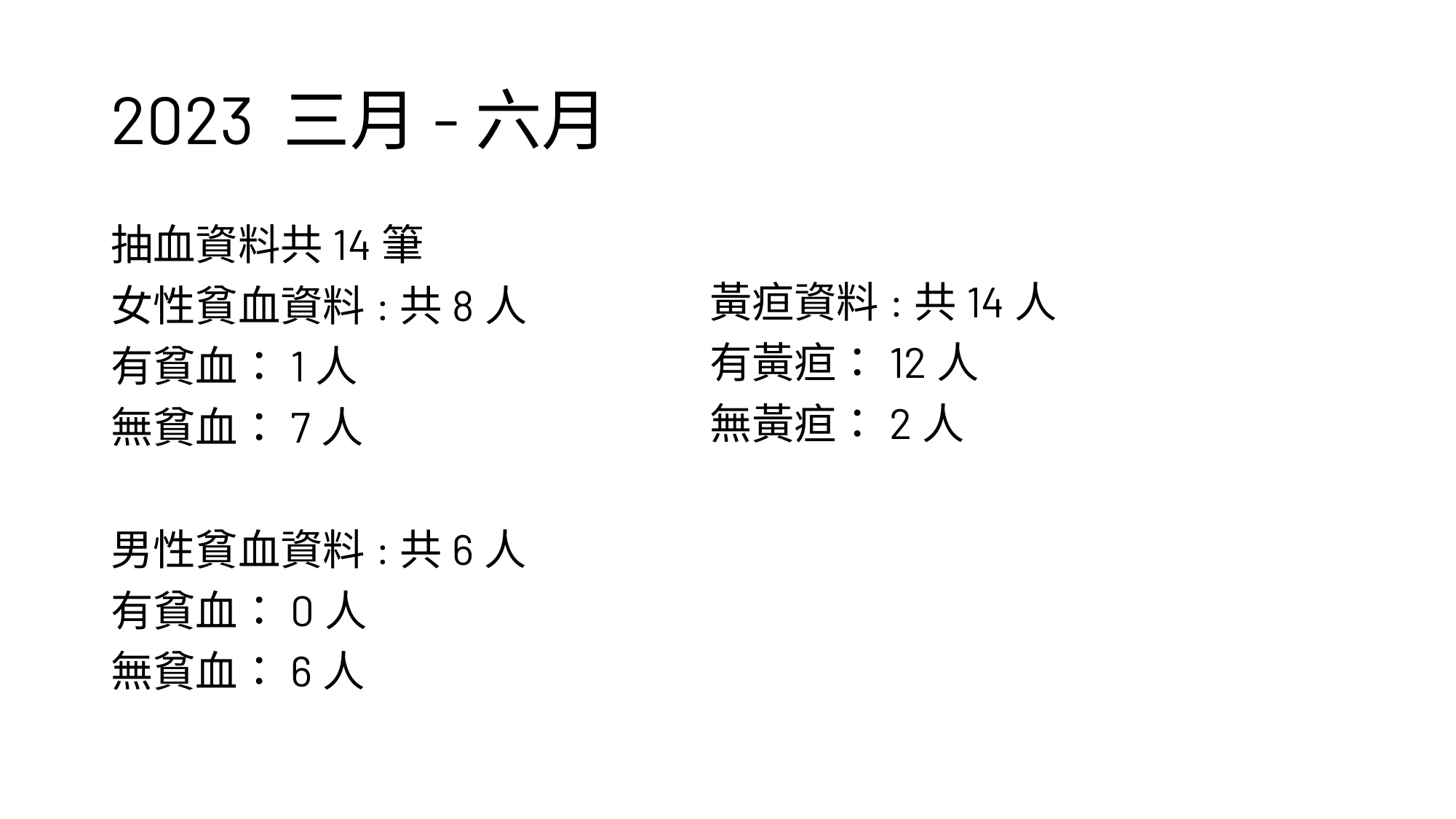

# 2023 三月-六月
抽血資料共14筆
女性貧血資料:共8人
有貧血：1人
無貧血：7人

男性貧血資料:共6人
有貧血：0人
無貧血：6人

黃疸資料:共14人
有黃疸：12人
無黃疸：2人